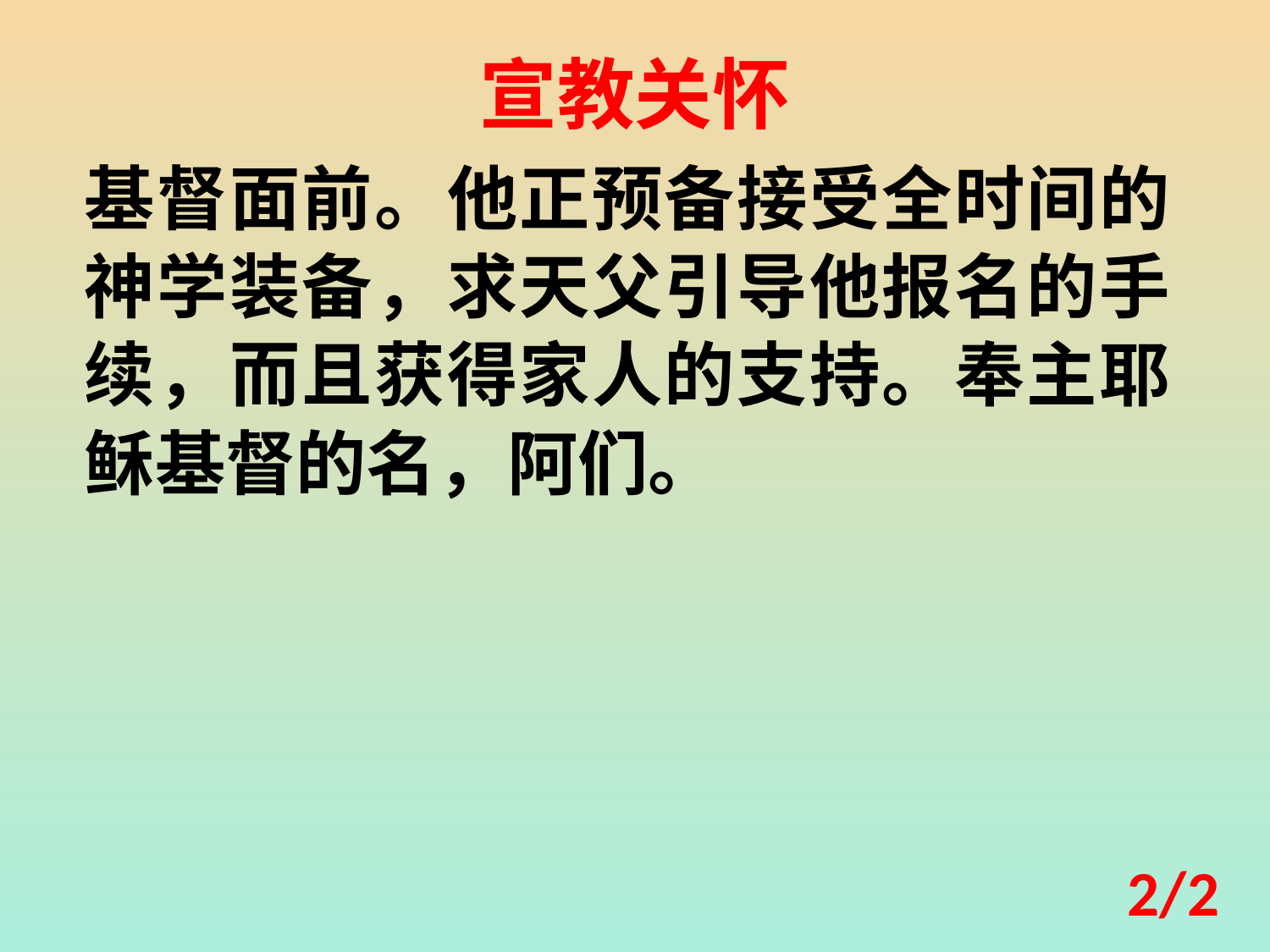

宣教关怀
基督面前。他正预备接受全时间的神学装备，求天父引导他报名的手续，而且获得家人的支持。奉主耶稣基督的名，阿们。
2/2